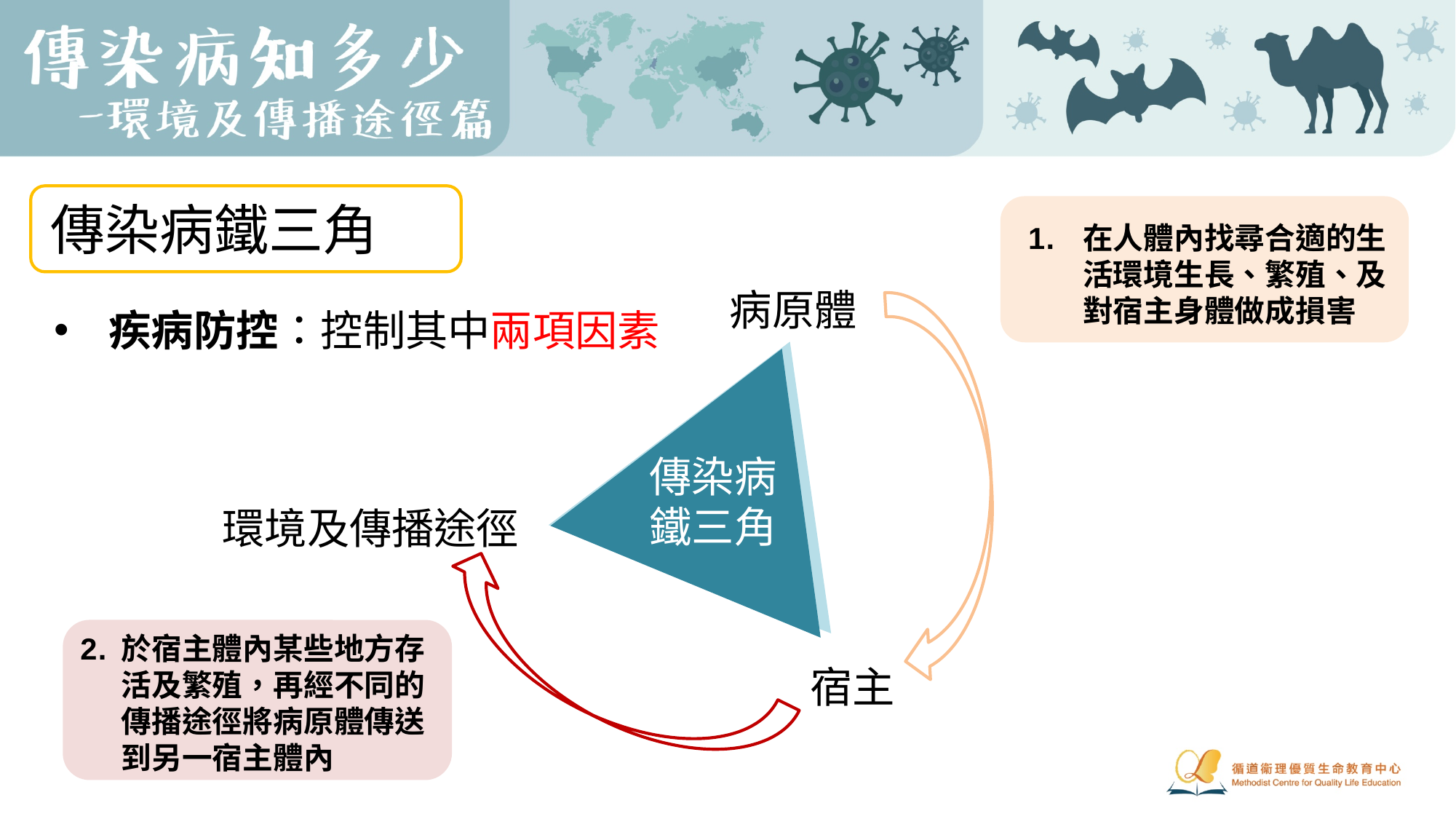

傳染病鐵三角

在人體內找尋合適的生活環境生長、繁殖、及對宿主身體做成損害
病原體

疾病防控：控制其中兩項因素

傳染病
鐵三角

環境及傳播途徑

於宿主體內某些地方存活及繁殖，再經不同的傳播途徑將病原體傳送到另一宿主體內
宿主